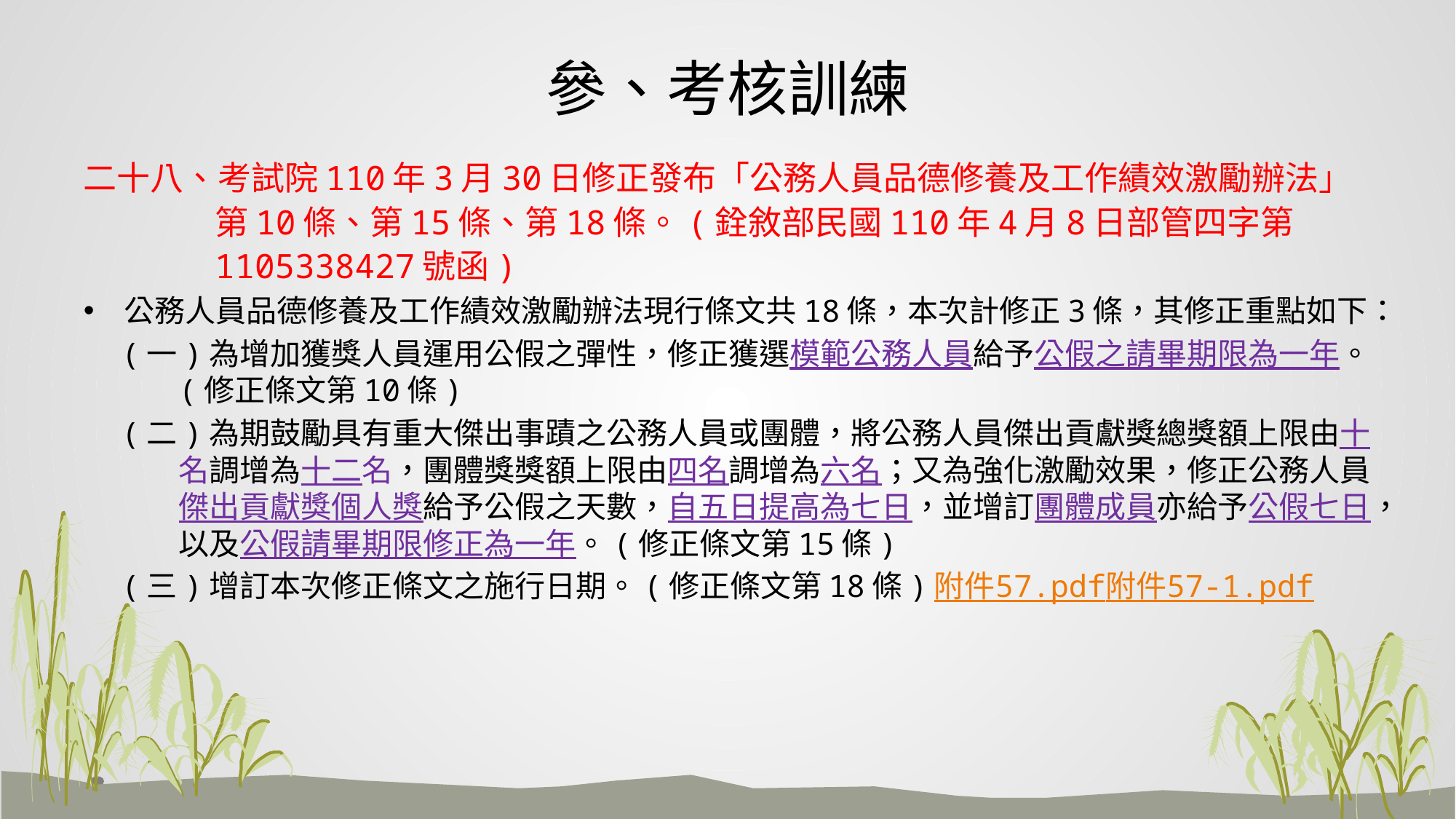

# 參、考核訓練
二十八、考試院110年3月30日修正發布「公務人員品德修養及工作績效激勵辦法」第10條、第15條、第18條。(銓敘部民國110年4月8日部管四字第1105338427號函)
公務人員品德修養及工作績效激勵辦法現行條文共18條，本次計修正3條，其修正重點如下：
(一)為增加獲獎人員運用公假之彈性，修正獲選模範公務人員給予公假之請畢期限為一年。(修正條文第10條)
(二)為期鼓勵具有重大傑出事蹟之公務人員或團體，將公務人員傑出貢獻獎總獎額上限由十名調增為十二名，團體獎獎額上限由四名調增為六名；又為強化激勵效果，修正公務人員傑出貢獻獎個人獎給予公假之天數，自五日提高為七日，並增訂團體成員亦給予公假七日，以及公假請畢期限修正為一年。(修正條文第15條)
(三)增訂本次修正條文之施行日期。(修正條文第18條)附件57.pdf附件57-1.pdf